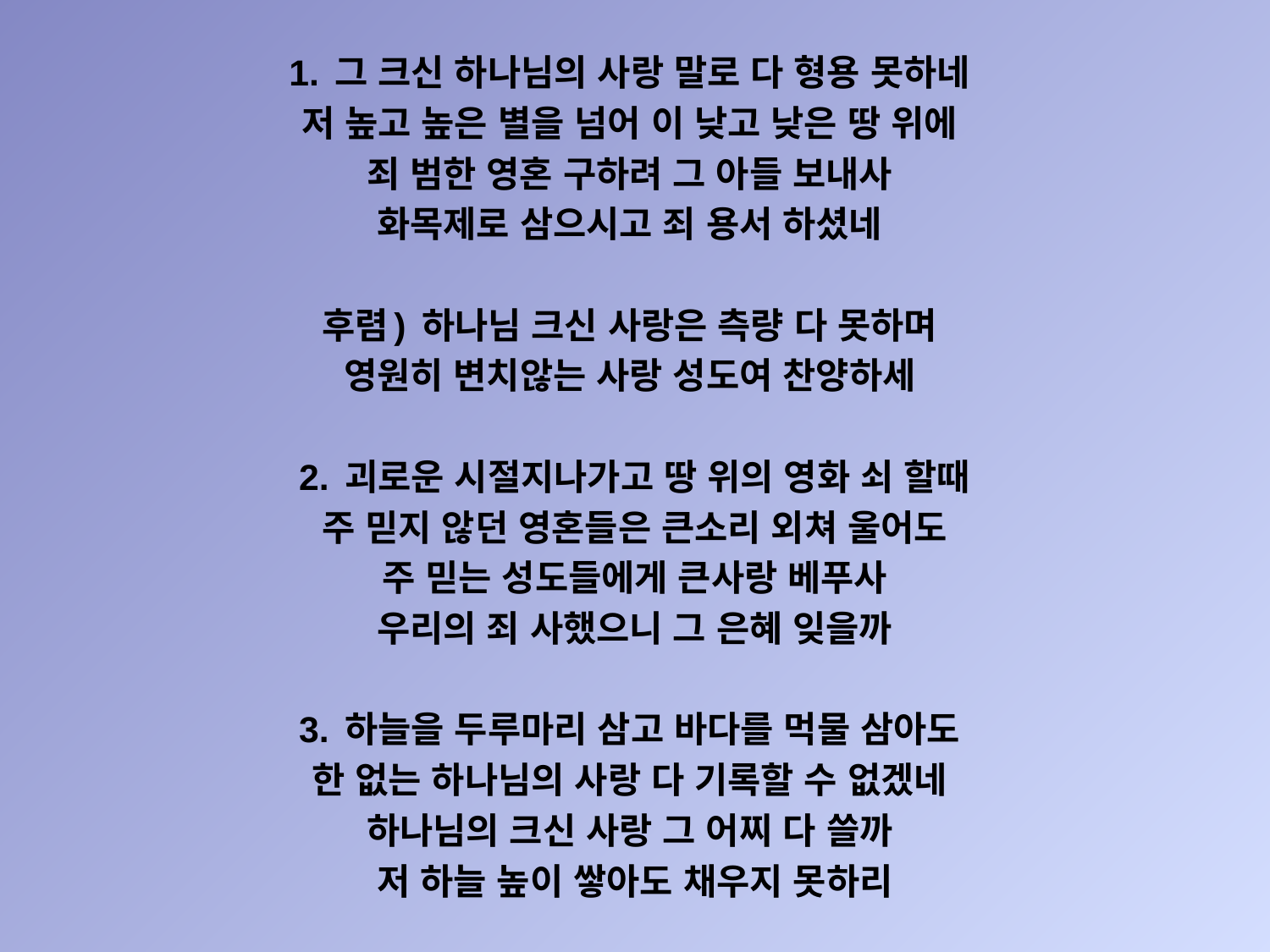

1. 그 크신 하나님의 사랑 말로 다 형용 못하네
저 높고 높은 별을 넘어 이 낮고 낮은 땅 위에
죄 범한 영혼 구하려 그 아들 보내사
화목제로 삼으시고 죄 용서 하셨네

후렴) 하나님 크신 사랑은 측량 다 못하며
영원히 변치않는 사랑 성도여 찬양하세

2. 괴로운 시절지나가고 땅 위의 영화 쇠 할때
주 믿지 않던 영혼들은 큰소리 외쳐 울어도
주 믿는 성도들에게 큰사랑 베푸사
우리의 죄 사했으니 그 은혜 잊을까

3. 하늘을 두루마리 삼고 바다를 먹물 삼아도
한 없는 하나님의 사랑 다 기록할 수 없겠네
하나님의 크신 사랑 그 어찌 다 쓸까
저 하늘 높이 쌓아도 채우지 못하리